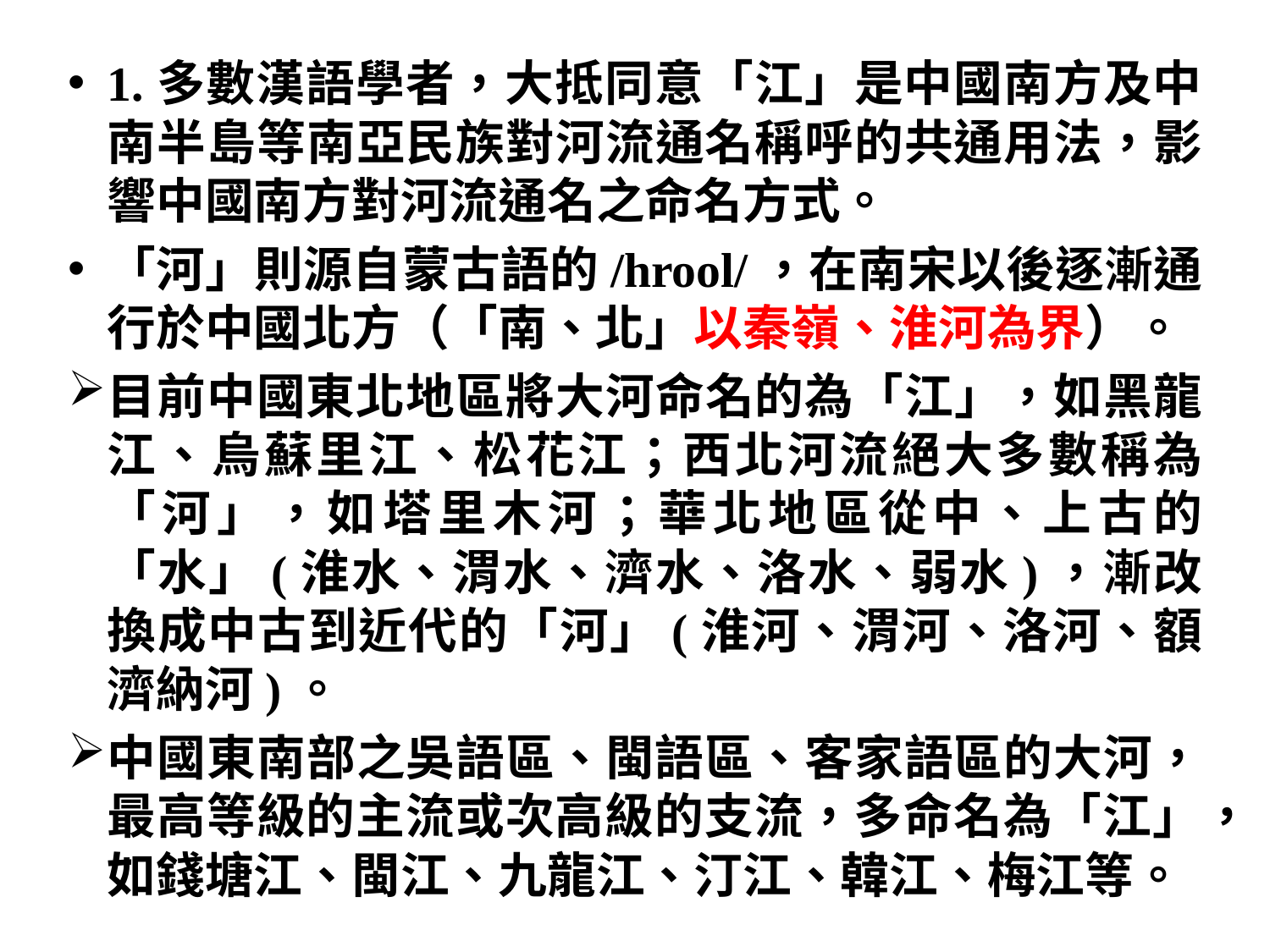

1.多數漢語學者，大抵同意「江」是中國南方及中南半島等南亞民族對河流通名稱呼的共通用法，影響中國南方對河流通名之命名方式。
「河」則源自蒙古語的/hrool/，在南宋以後逐漸通行於中國北方（「南、北」以秦嶺、淮河為界）。
目前中國東北地區將大河命名的為「江」，如黑龍江、烏蘇里江、松花江；西北河流絕大多數稱為「河」，如塔里木河；華北地區從中、上古的「水」(淮水、渭水、濟水、洛水、弱水)，漸改換成中古到近代的「河」(淮河、渭河、洛河、額濟納河)。
中國東南部之吳語區、閩語區、客家語區的大河，最高等級的主流或次高級的支流，多命名為「江」，如錢塘江、閩江、九龍江、汀江、韓江、梅江等。